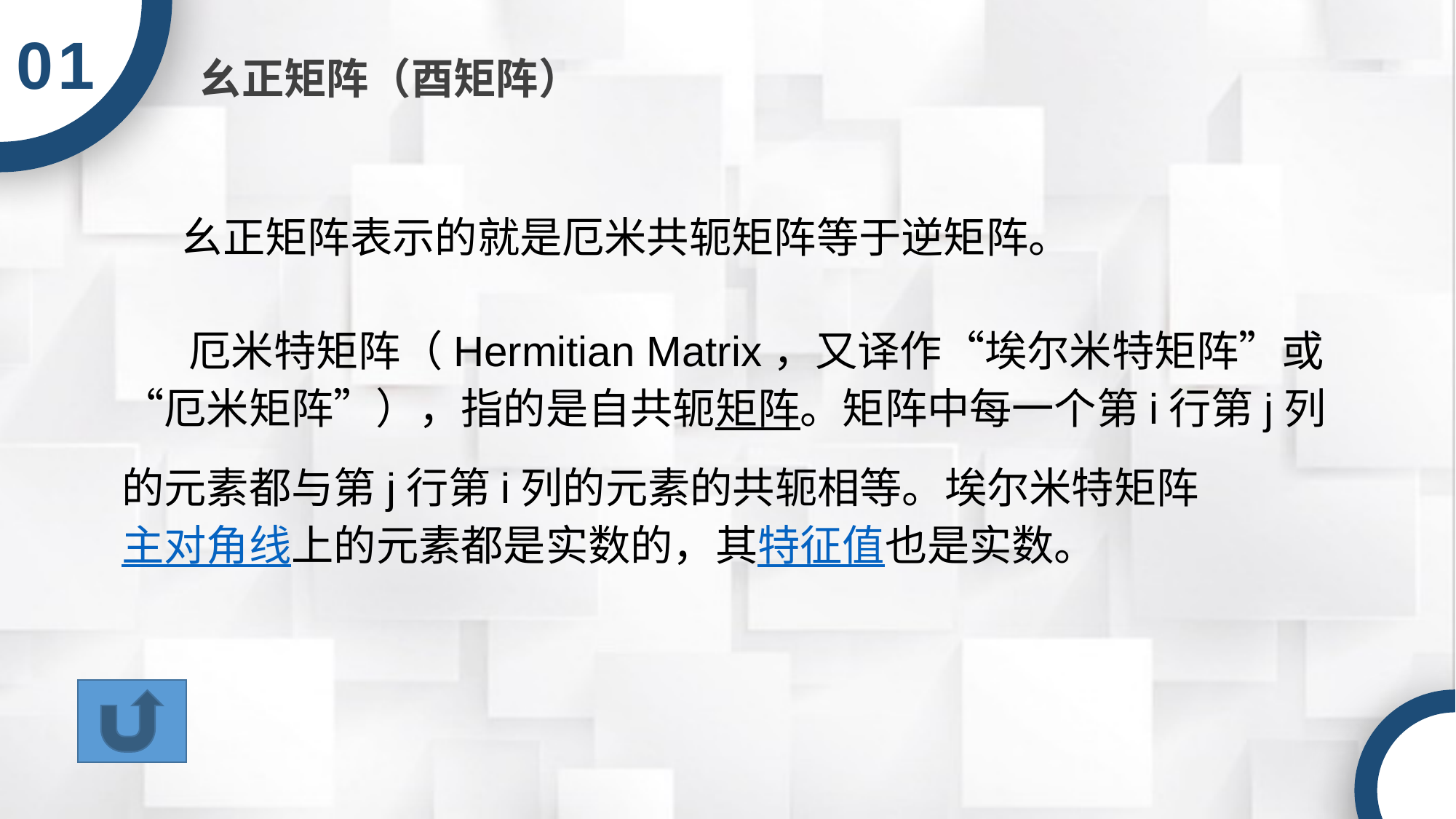

01
幺正矩阵（酉矩阵）
       幺正矩阵表示的就是厄米共轭矩阵等于逆矩阵。
      厄米特矩阵（Hermitian Matrix，又译作“埃尔米特矩阵”或“厄米矩阵”），指的是自共轭矩阵。矩阵中每一个第i行第j列的元素都与第j行第i列的元素的共轭相等。埃尔米特矩阵主对角线上的元素都是实数的，其特征值也是实数。